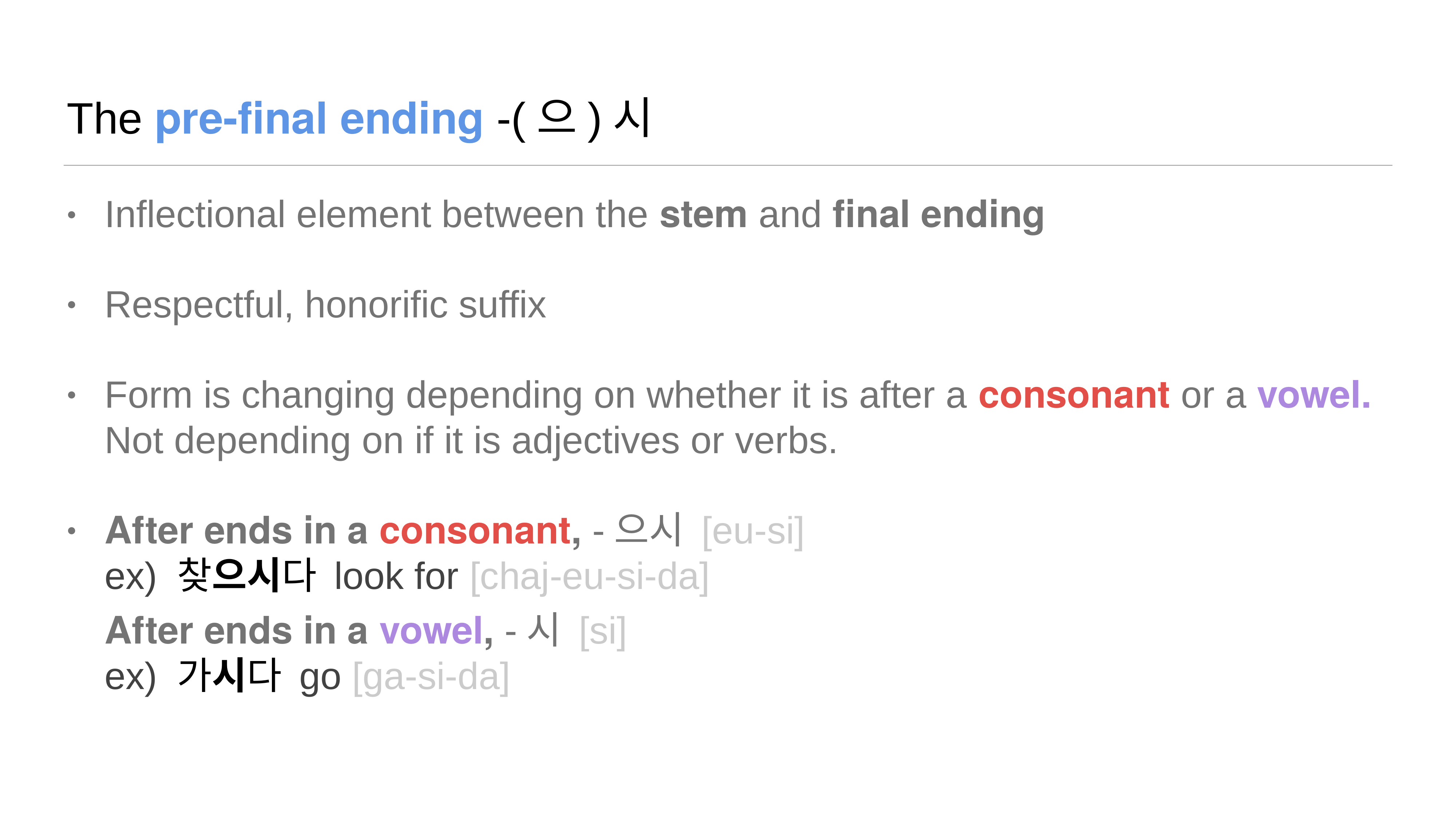

# The pre-final ending -(으)시
Inflectional element between the stem and final ending
Respectful, honorific suffix
Form is changing depending on whether it is after a consonant or a vowel.
Not depending on if it is adjectives or verbs.
After ends in a consonant, -으시 [eu-si]
ex) 찾으시다 look for [chaj-eu-si-da]
After ends in a vowel, -시 [si]
ex) 가시다 go [ga-si-da]